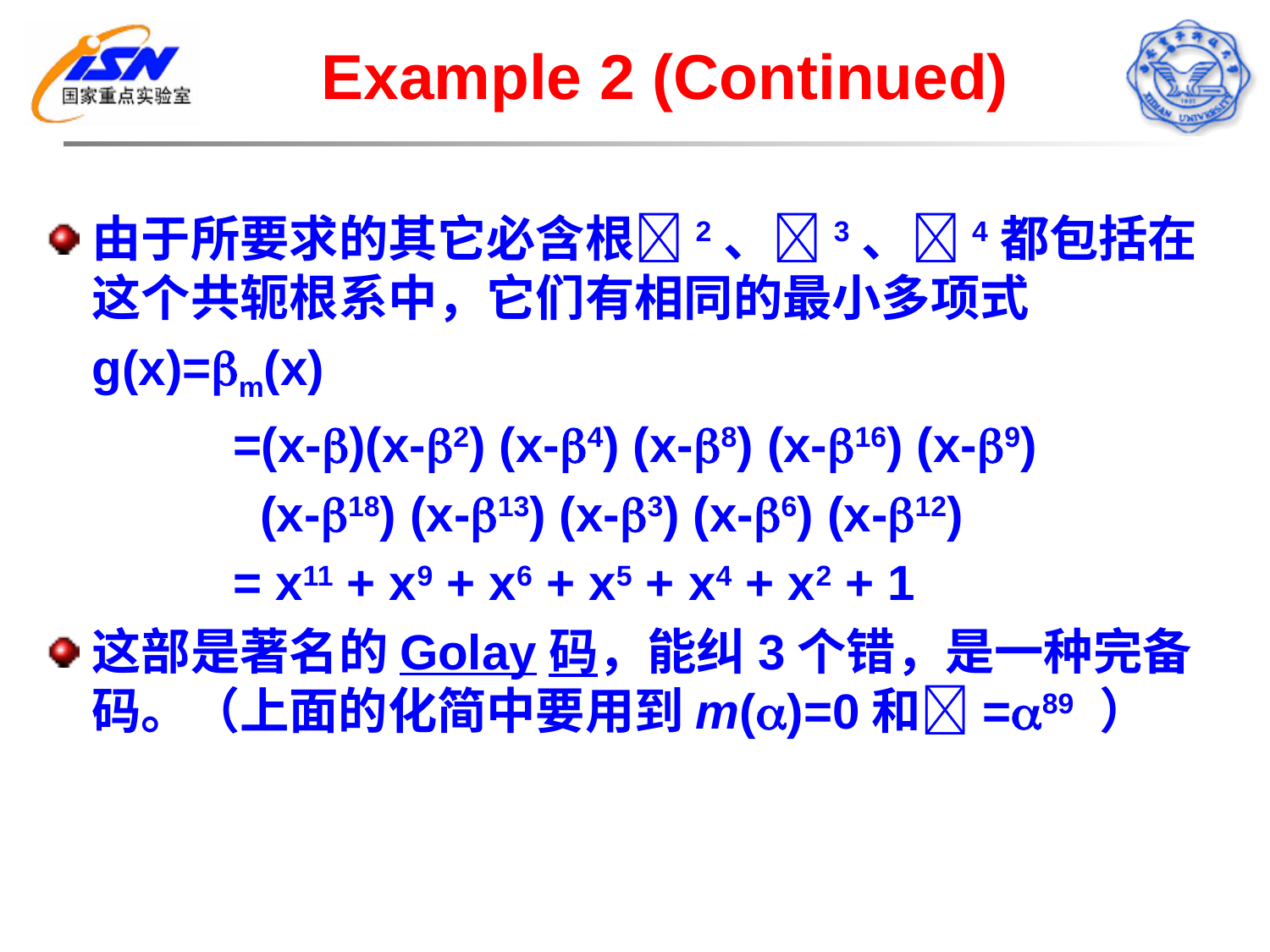

# Example 2 (Continued)
由于所要求的其它必含根β2、β3、β4都包括在这个共轭根系中，它们有相同的最小多项式
	g(x)=βm(x)
		 =(x-β)(x-β2) (x-β4) (x-β8) (x-β16) (x-β9)
		   (x-β18) (x-β13) (x-β3) (x-β6) (x-β12)
		 = x11 + x9 + x6 + x5 + x4 + x2 + 1
这部是著名的Golay码，能纠3个错，是一种完备码。（上面的化简中要用到m(α)=0和β=α89 ）